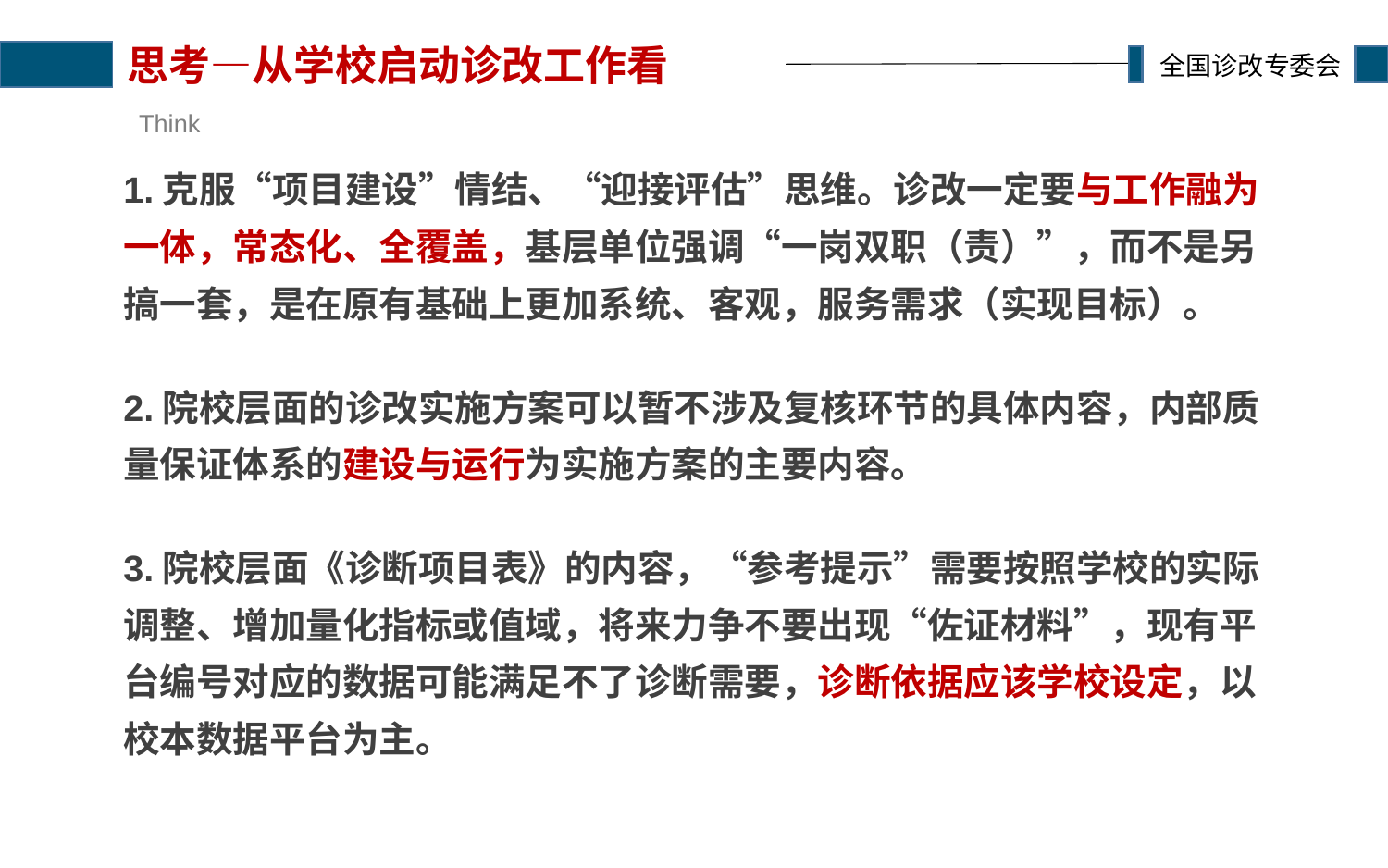

# 思考—从学校启动诊改工作看
Think
1.克服“项目建设”情结、“迎接评估”思维。诊改一定要与工作融为一体，常态化、全覆盖，基层单位强调“一岗双职（责）”，而不是另搞一套，是在原有基础上更加系统、客观，服务需求（实现目标）。
2.院校层面的诊改实施方案可以暂不涉及复核环节的具体内容，内部质量保证体系的建设与运行为实施方案的主要内容。
3.院校层面《诊断项目表》的内容，“参考提示”需要按照学校的实际调整、增加量化指标或值域，将来力争不要出现“佐证材料”，现有平台编号对应的数据可能满足不了诊断需要，诊断依据应该学校设定，以校本数据平台为主。